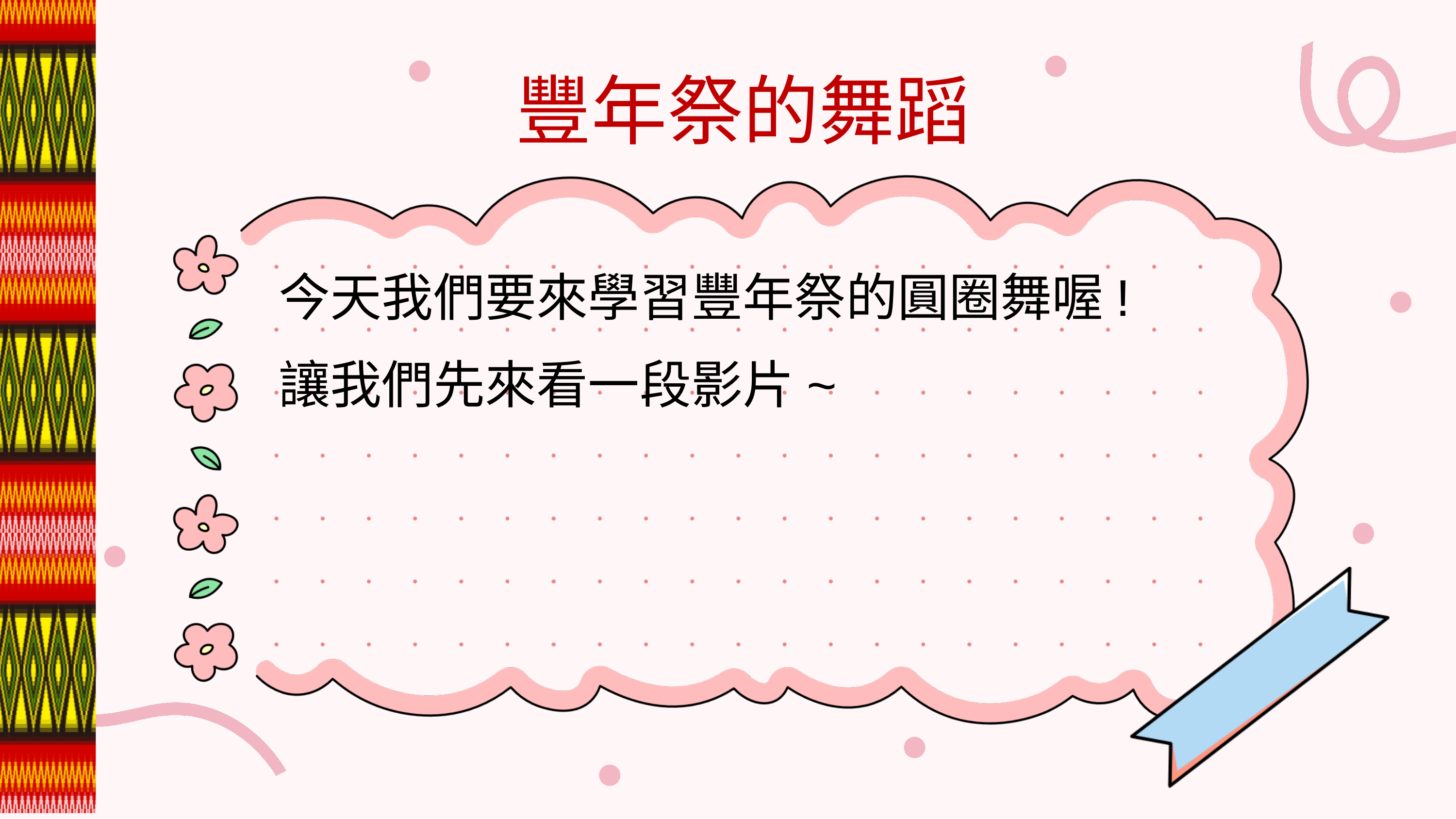

豐年祭的舞蹈

今天我們要來學習豐年祭的圓圈舞喔!
讓我們先來看一段影片~